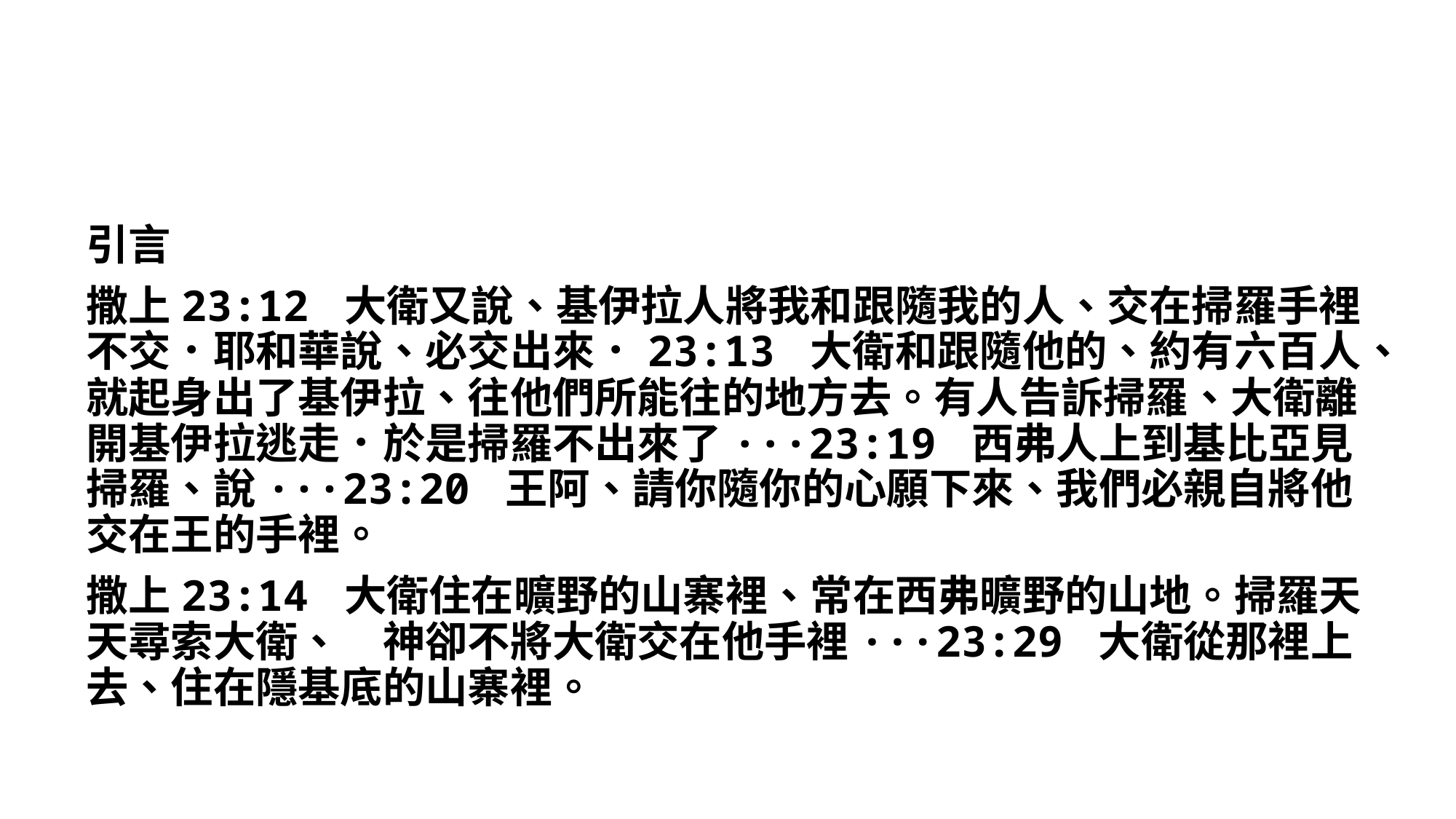

引言
撒上23:12 大衛又說、基伊拉人將我和跟隨我的人、交在掃羅手裡不交．耶和華說、必交出來．23:13 大衛和跟隨他的、約有六百人、就起身出了基伊拉、往他們所能往的地方去。有人告訴掃羅、大衛離開基伊拉逃走．於是掃羅不出來了···23:19 西弗人上到基比亞見掃羅、說···23:20 王阿、請你隨你的心願下來、我們必親自將他交在王的手裡。
撒上23:14 大衛住在曠野的山寨裡、常在西弗曠野的山地。掃羅天天尋索大衛、　神卻不將大衛交在他手裡···23:29 大衛從那裡上去、住在隱基底的山寨裡。